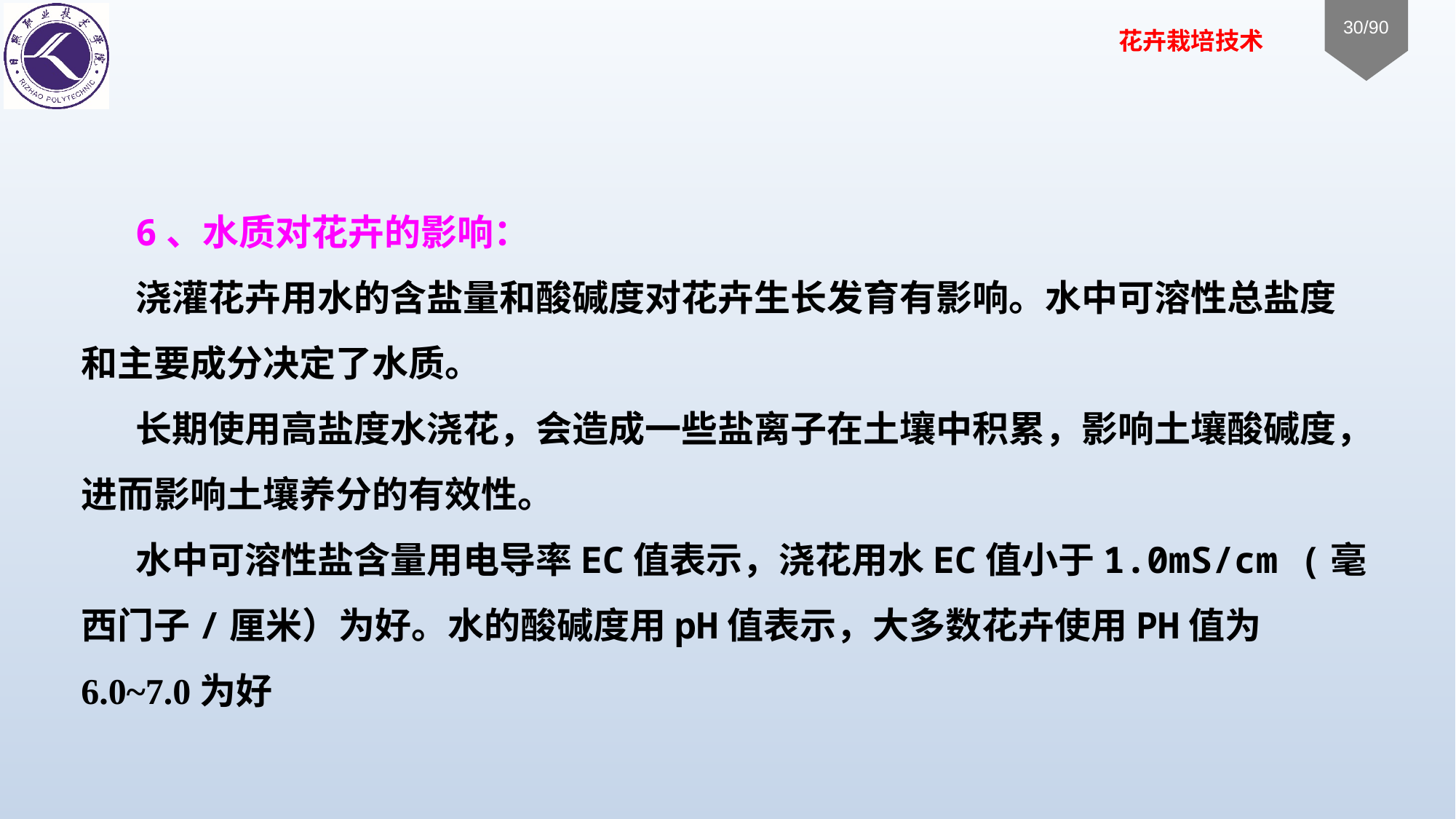

6、水质对花卉的影响：
浇灌花卉用水的含盐量和酸碱度对花卉生长发育有影响。水中可溶性总盐度和主要成分决定了水质。
长期使用高盐度水浇花，会造成一些盐离子在土壤中积累，影响土壤酸碱度，进而影响土壤养分的有效性。
水中可溶性盐含量用电导率EC值表示，浇花用水EC值小于1.0mS/cm (毫西门子/厘米）为好。水的酸碱度用pH值表示，大多数花卉使用PH值为6.0~7.0为好